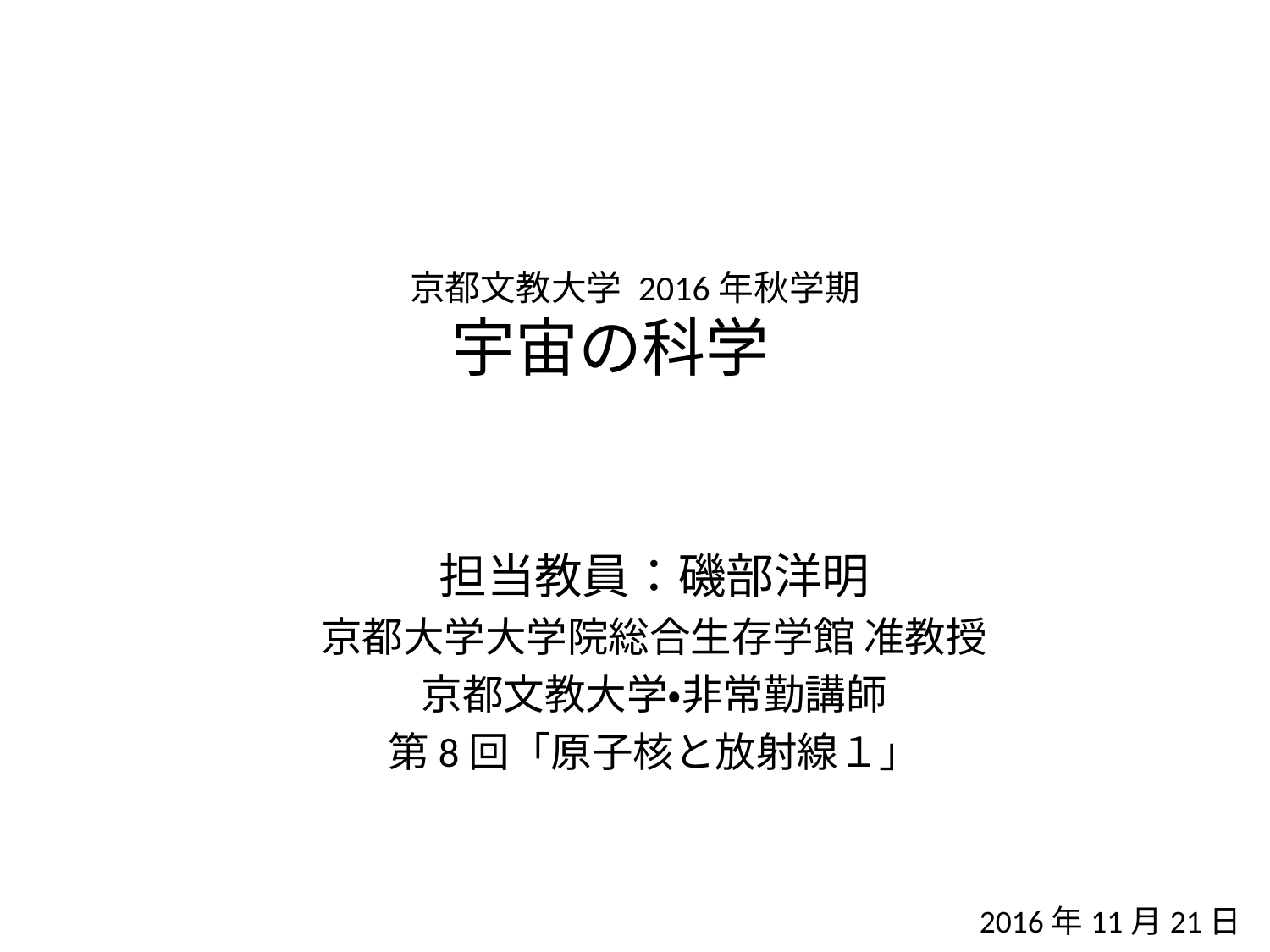

# 京都文教大学 2016年秋学期 宇宙の科学
担当教員：磯部洋明
京都大学大学院総合生存学館 准教授
京都文教大学・非常勤講師
第8回「原子核と放射線１」
 2016年11月21日